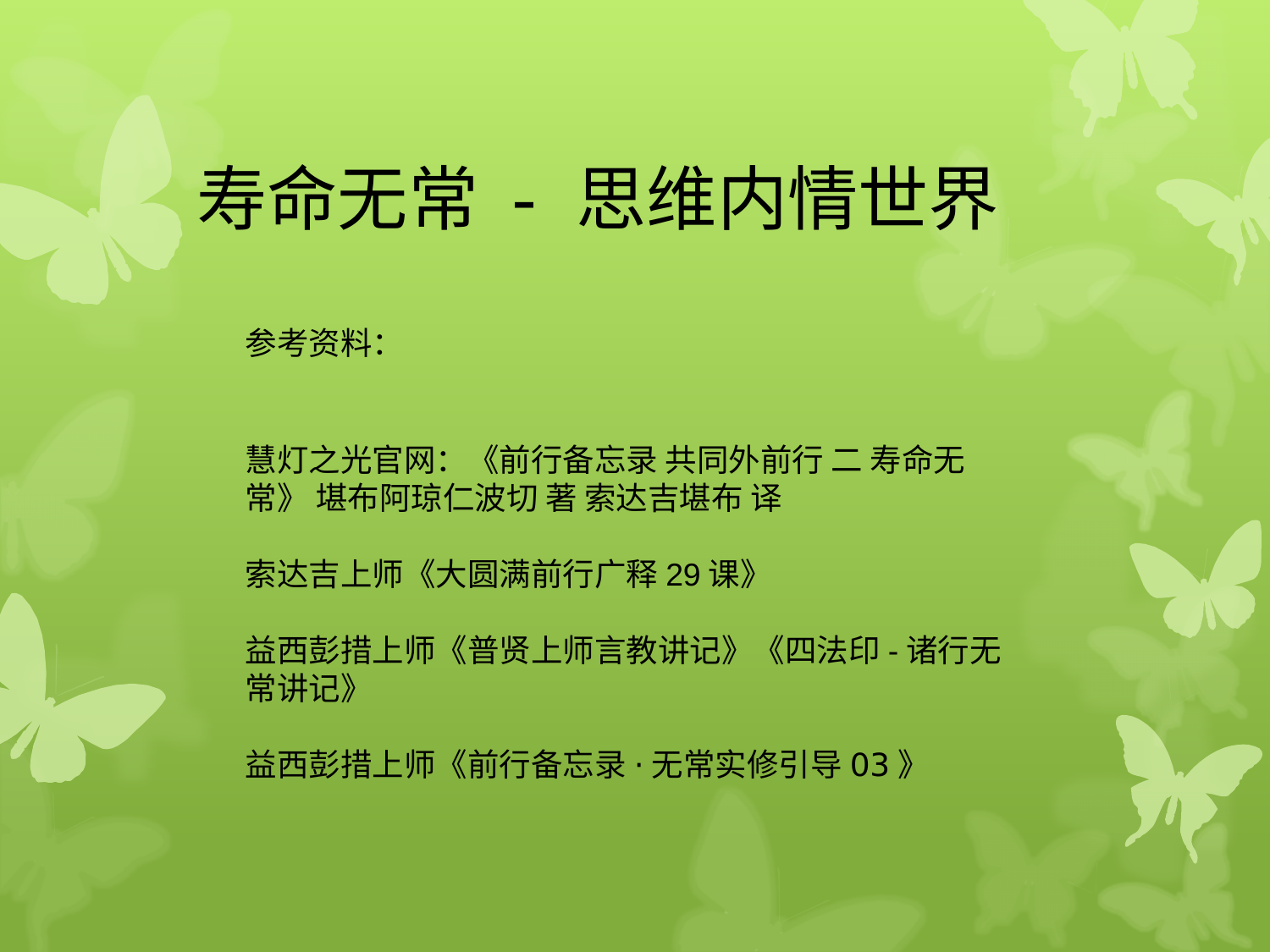

寿命无常 - 思维内情世界
参考资料：
慧灯之光官网：《前行备忘录 共同外前行 二 寿命无常》 堪布阿琼仁波切 著 索达吉堪布 译

索达吉上师《大圆满前行广释29课》

益西彭措上师《普贤上师言教讲记》《四法印-诸行无常讲记》

益西彭措上师《前行备忘录·无常实修引导03》